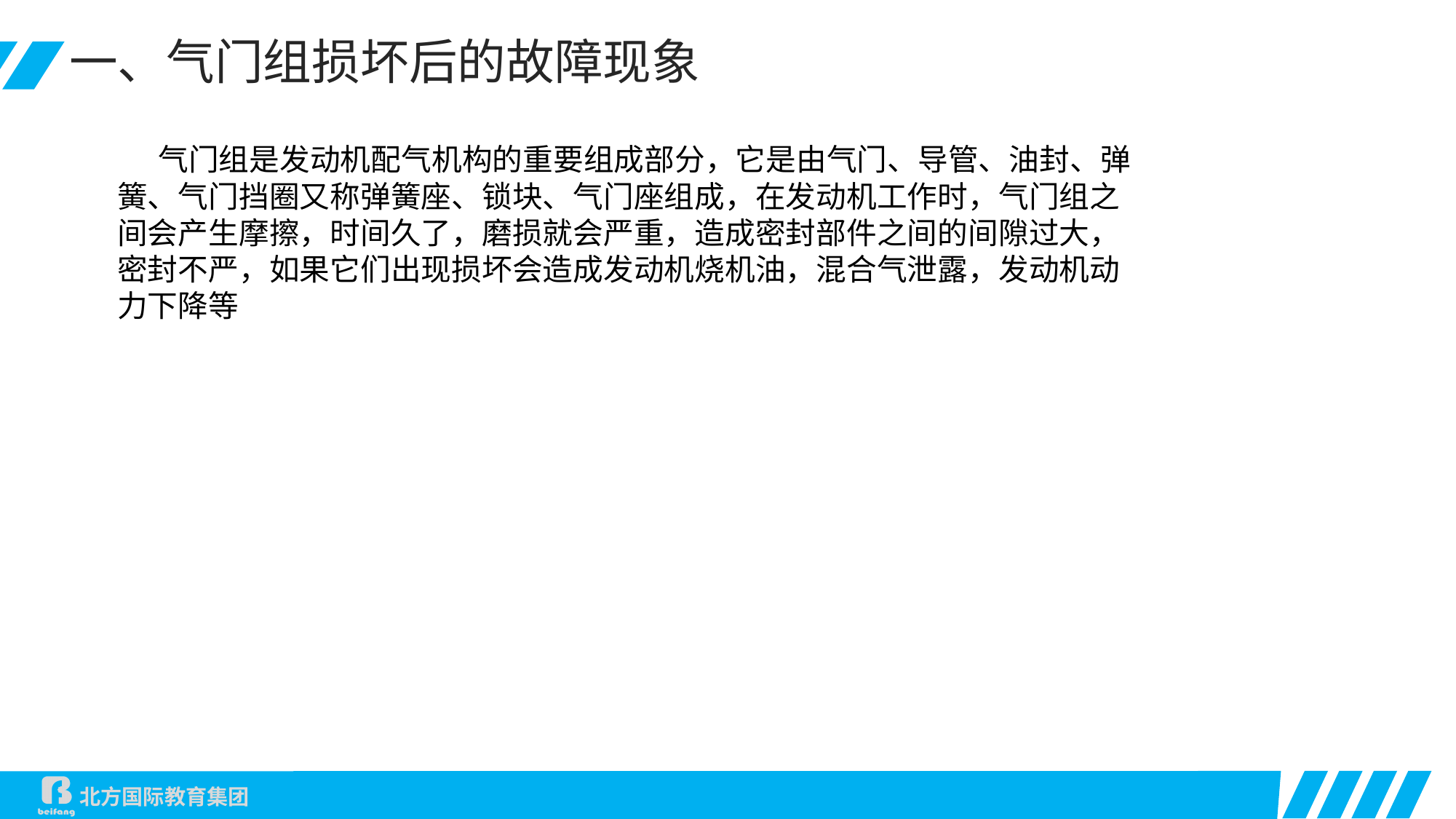

一、气门组损坏后的故障现象
     气门组是发动机配气机构的重要组成部分，它是由气门、导管、油封、弹簧、气门挡圈又称弹簧座、锁块、气门座组成，在发动机工作时，气门组之间会产生摩擦，时间久了，磨损就会严重，造成密封部件之间的间隙过大，密封不严，如果它们出现损坏会造成发动机烧机油，混合气泄露，发动机动力下降等